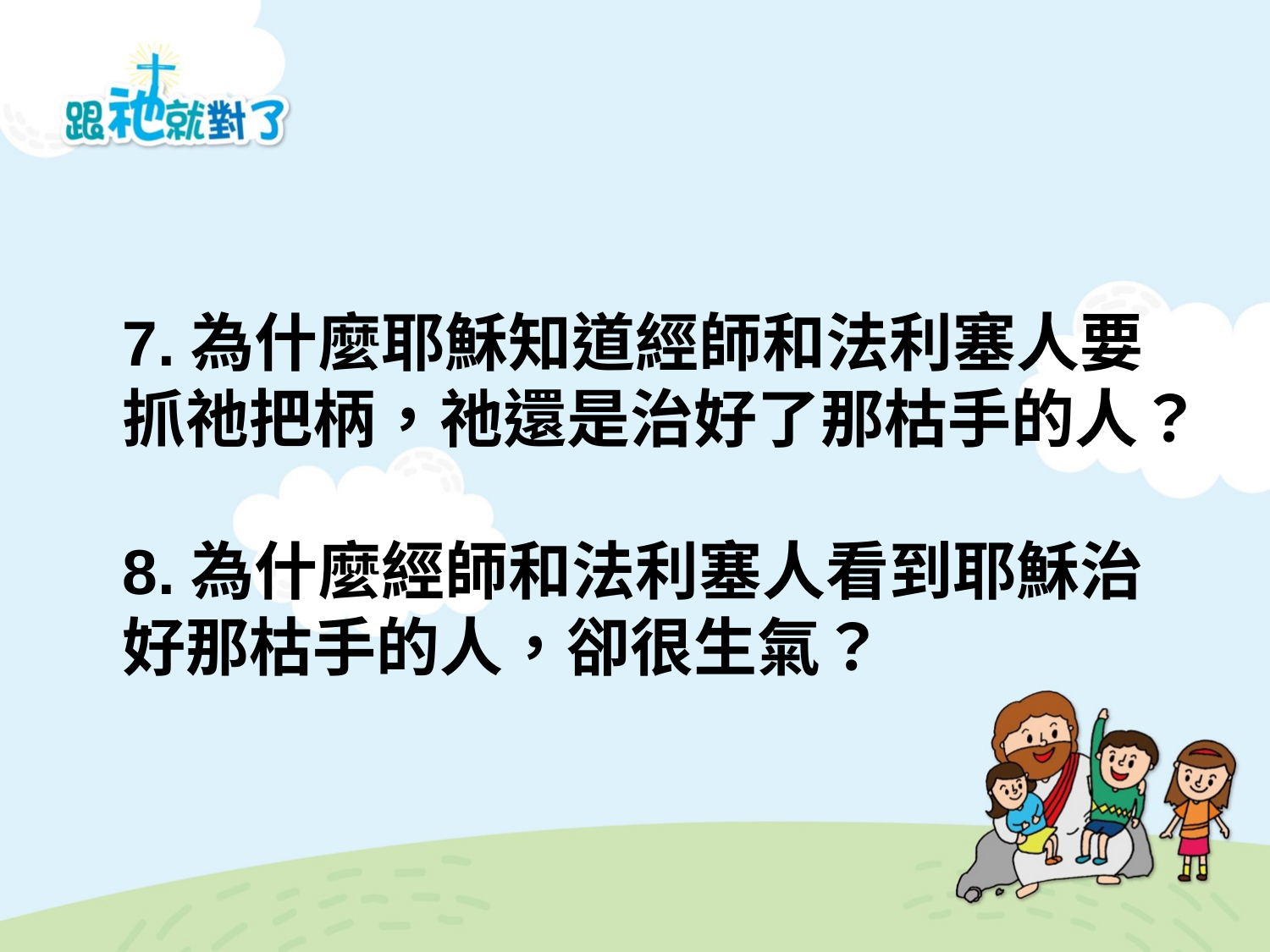

7.為什麼耶穌知道經師和法利塞人要抓祂把柄，祂還是治好了那枯手的人？

8.為什麼經師和法利塞人看到耶穌治好那枯手的人，卻很生氣？